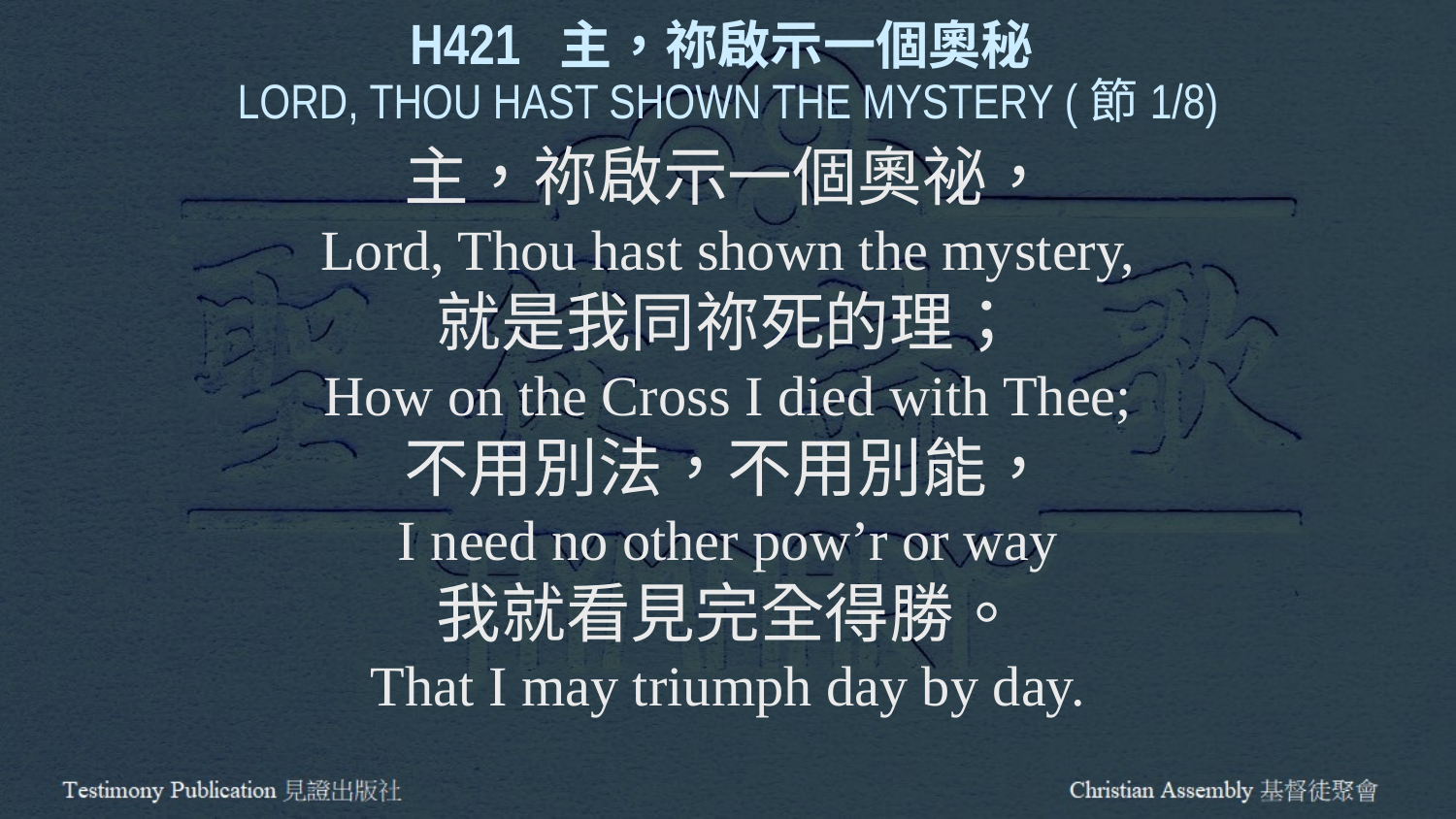

H421  主，祢啟示一個奧秘
LORD, THOU HAST SHOWN THE MYSTERY (節1/8)
主，祢啟示一個奧祕，
Lord, Thou hast shown the mystery,
就是我同祢死的理；
How on the Cross I died with Thee;
不用別法，不用別能，
I need no other pow’r or way
我就看見完全得勝。
That I may triumph day by day.